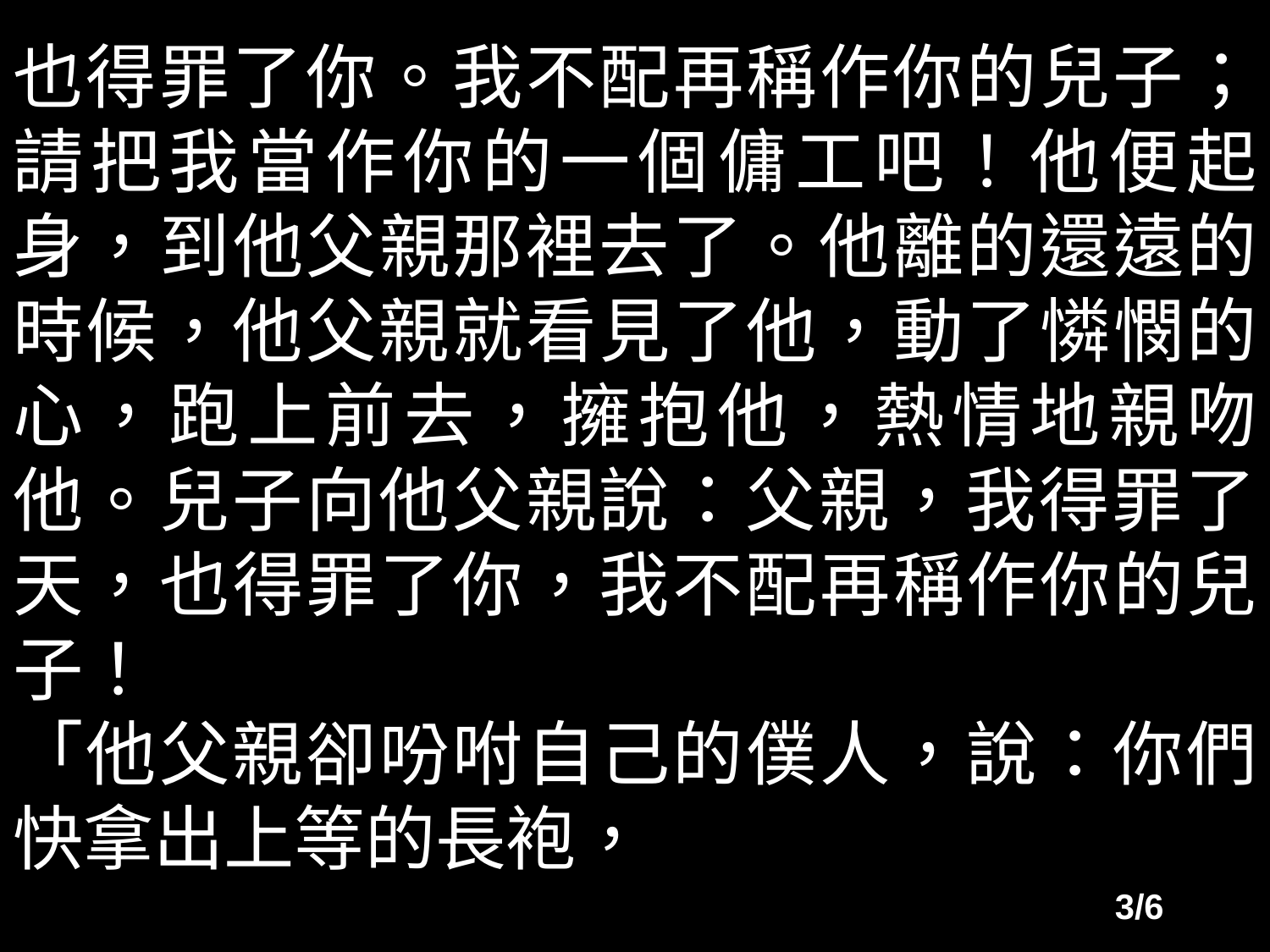

也得罪了你。我不配再稱作你的兒子；請把我當作你的一個傭工吧！他便起身，到他父親那裡去了。他離的還遠的時候，他父親就看見了他，動了憐憫的心，跑上前去，擁抱他，熱情地親吻他。兒子向他父親說：父親，我得罪了天，也得罪了你，我不配再稱作你的兒子！
「他父親卻吩咐自己的僕人，說：你們快拿出上等的長袍，
3/6